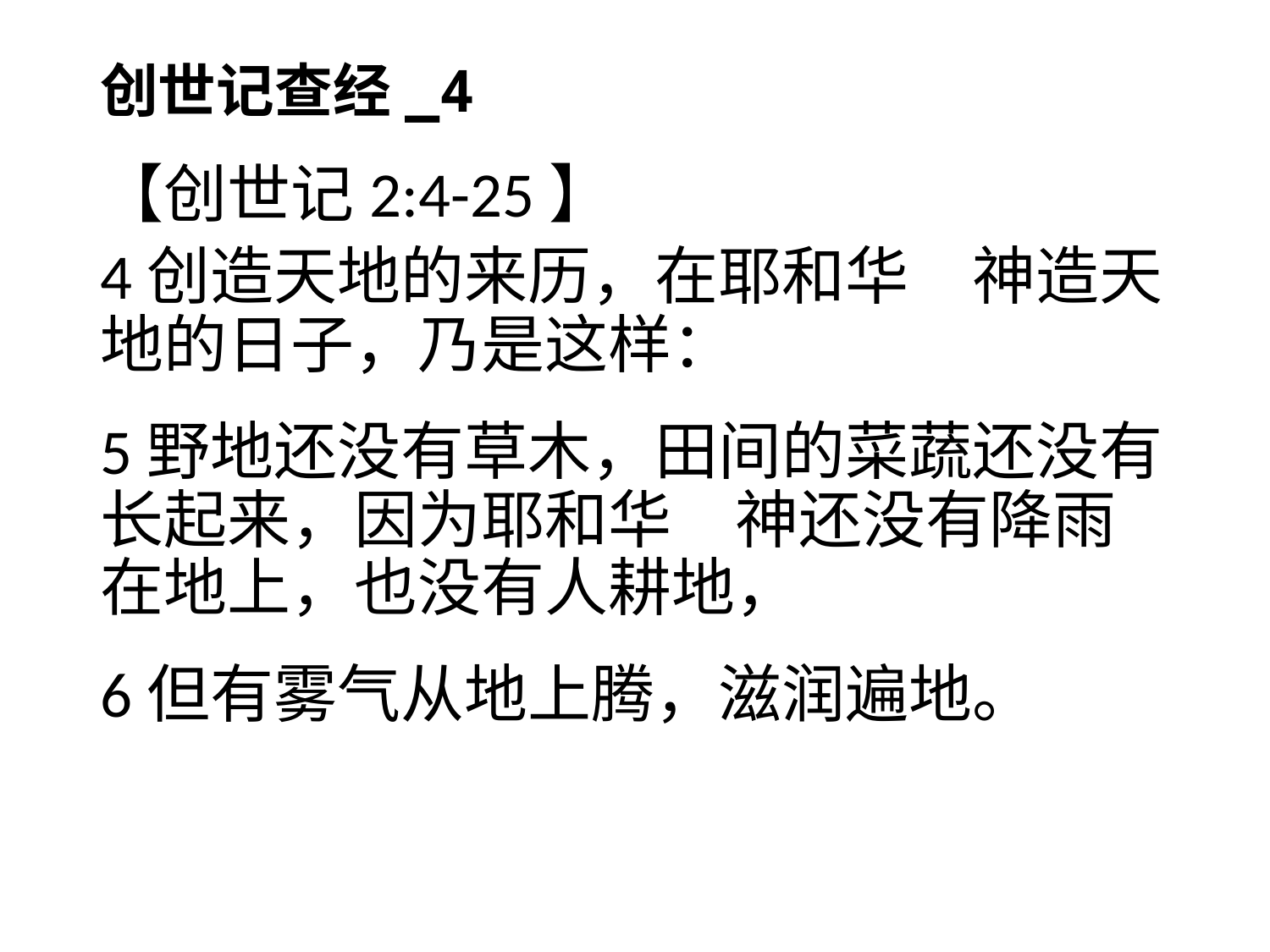

# 创世记查经_4
【创世记2:4-25】
4创造天地的来历，在耶和华　神造天地的日子，乃是这样：

5野地还没有草木，田间的菜蔬还没有长起来，因为耶和华　神还没有降雨在地上，也没有人耕地，

6但有雾气从地上腾，滋润遍地。